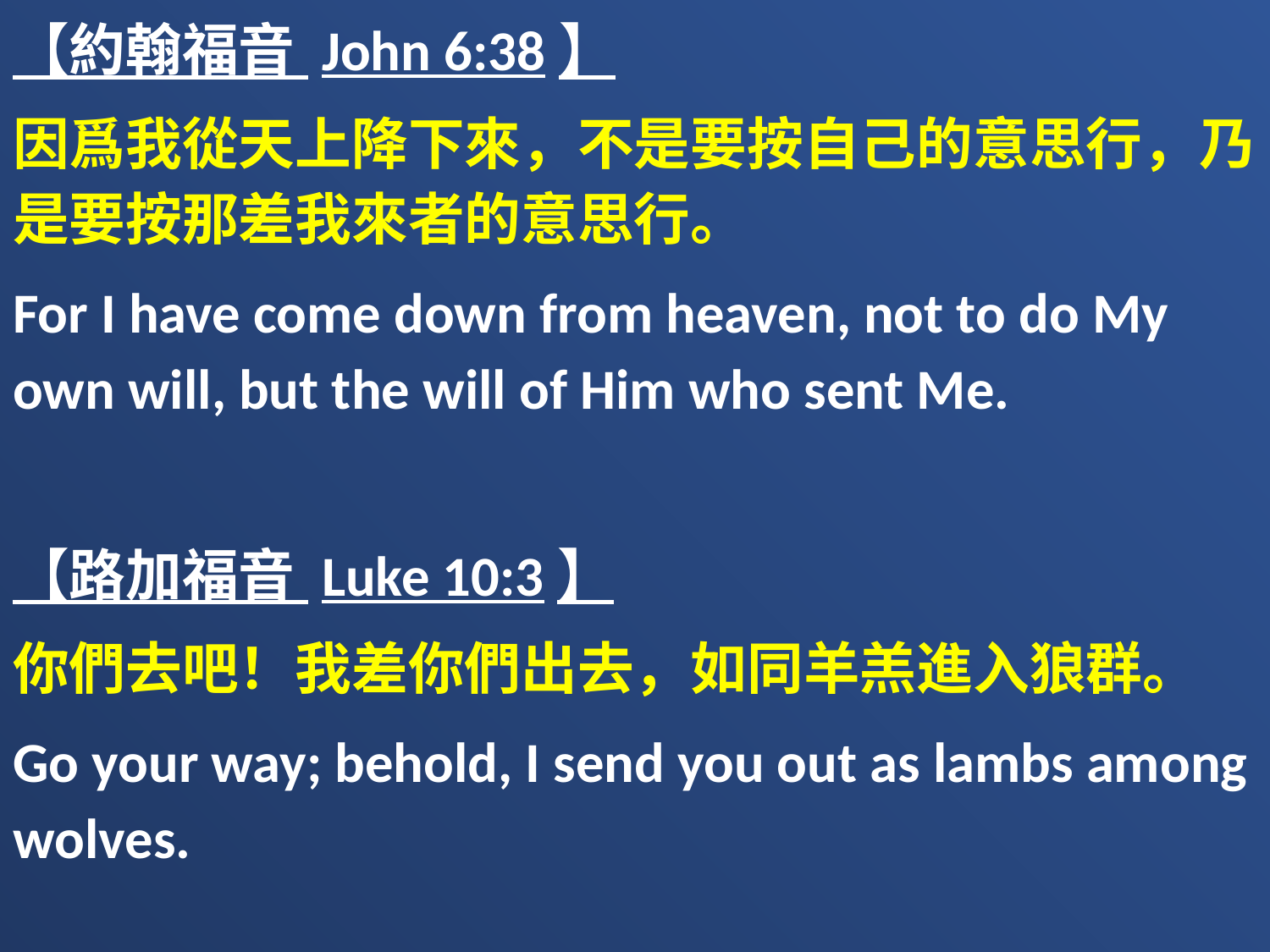

【約翰福音 John 6:38】
因爲我從天上降下來，不是要按自己的意思行，乃是要按那差我來者的意思行。
For I have come down from heaven, not to do My own will, but the will of Him who sent Me.

【路加福音 Luke 10:3】
你們去吧！我差你們出去，如同羊羔進入狼群。
Go your way; behold, I send you out as lambs among wolves.